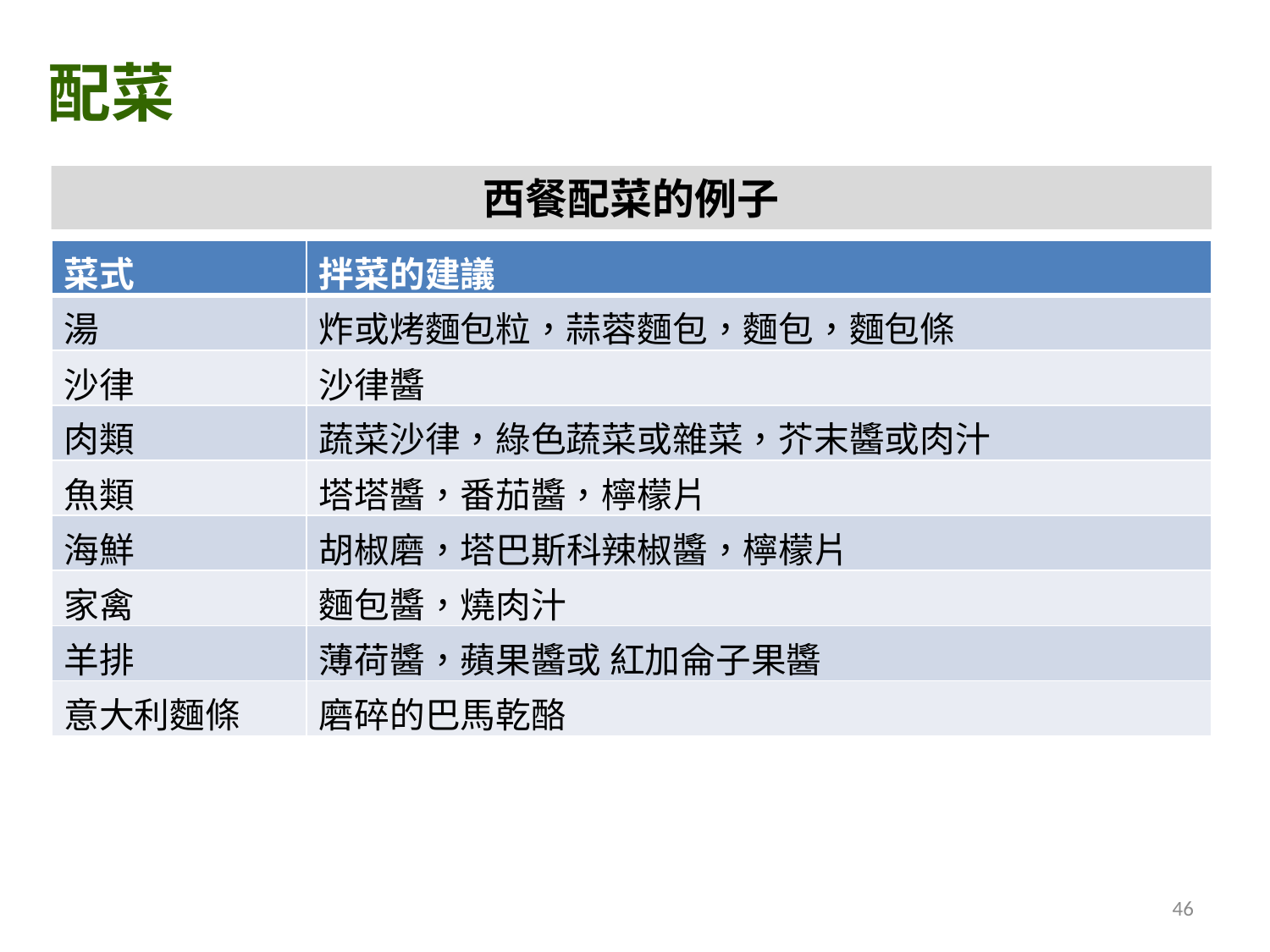

配菜
西餐配菜的例子
| 菜式 | 拌菜的建議 |
| --- | --- |
| 湯 | 炸或烤麵包粒，蒜蓉麵包，麵包，麵包條 |
| 沙律 | 沙律醬 |
| 肉類 | 蔬菜沙律，綠色蔬菜或雜菜，芥末醬或肉汁 |
| 魚類 | 塔塔醬，番茄醬，檸檬片 |
| 海鮮 | 胡椒磨，塔巴斯科辣椒醬，檸檬片 |
| 家禽 | 麵包醬，燒肉汁 |
| 羊排 | 薄荷醬，蘋果醬或 紅加侖子果醬 |
| 意大利麵條 | 磨碎的巴馬乾酪 |
46